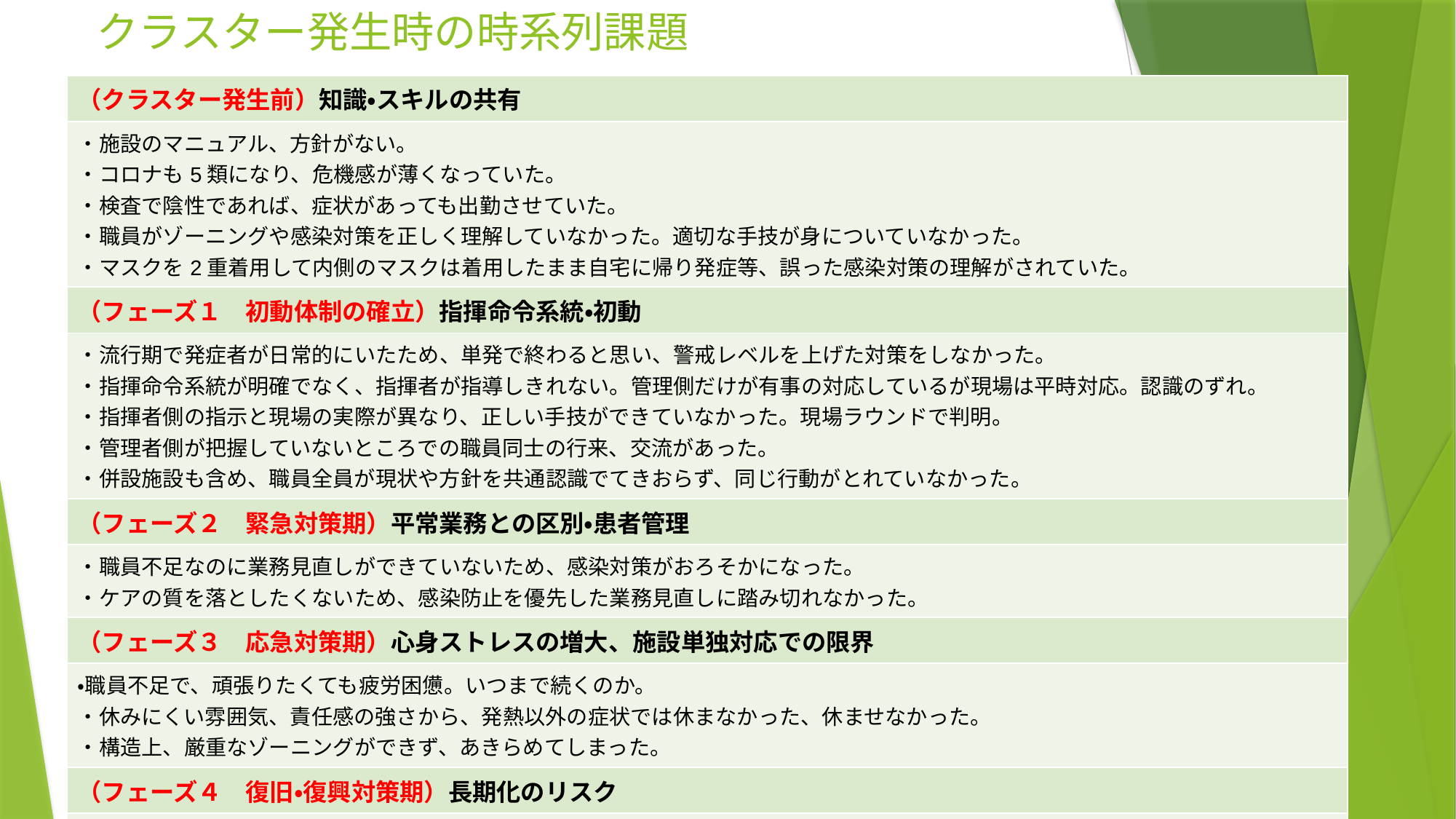

# クラスター発生時の時系列課題
| （クラスター発生前）知識・スキルの共有 |
| --- |
| ・施設のマニュアル、方針がない。 ・コロナも5類になり、危機感が薄くなっていた。 ・検査で陰性であれば、症状があっても出勤させていた。 ・職員がゾーニングや感染対策を正しく理解していなかった。適切な手技が身についていなかった。 ・マスクを2重着用して内側のマスクは着用したまま自宅に帰り発症等、誤った感染対策の理解がされていた。 |
| （フェーズ１　初動体制の確立）指揮命令系統・初動 |
| ・流行期で発症者が日常的にいたため、単発で終わると思い、警戒レベルを上げた対策をしなかった。 ・指揮命令系統が明確でなく、指揮者が指導しきれない。管理側だけが有事の対応しているが現場は平時対応。認識のずれ。 ・指揮者側の指示と現場の実際が異なり、正しい手技ができていなかった。現場ラウンドで判明。 ・管理者側が把握していないところでの職員同士の行来、交流があった。  ・併設施設も含め、職員全員が現状や方針を共通認識でてきおらず、同じ行動がとれていなかった。 |
| （フェーズ２　緊急対策期）平常業務との区別・患者管理 |
| ・職員不足なのに業務見直しができていないため、感染対策がおろそかになった。 ・ケアの質を落としたくないため、感染防止を優先した業務見直しに踏み切れなかった。 |
| （フェーズ３　応急対策期）心身ストレスの増大、施設単独対応での限界 |
| ・職員不足で、頑張りたくても疲労困憊。いつまで続くのか。 ・休みにくい雰囲気、責任感の強さから、発熱以外の症状では休まなかった、休ませなかった。 ・構造上、厳重なゾーニングができず、あきらめてしまった。 |
| （フェーズ４　復旧・復興対策期）長期化のリスク |
| ・ADL低下を危惧して、終息前に業務や交流を再開した。 ・検査で陰性で症状がないのに後日発症した、スクリーニングの難しさを感じた。 |